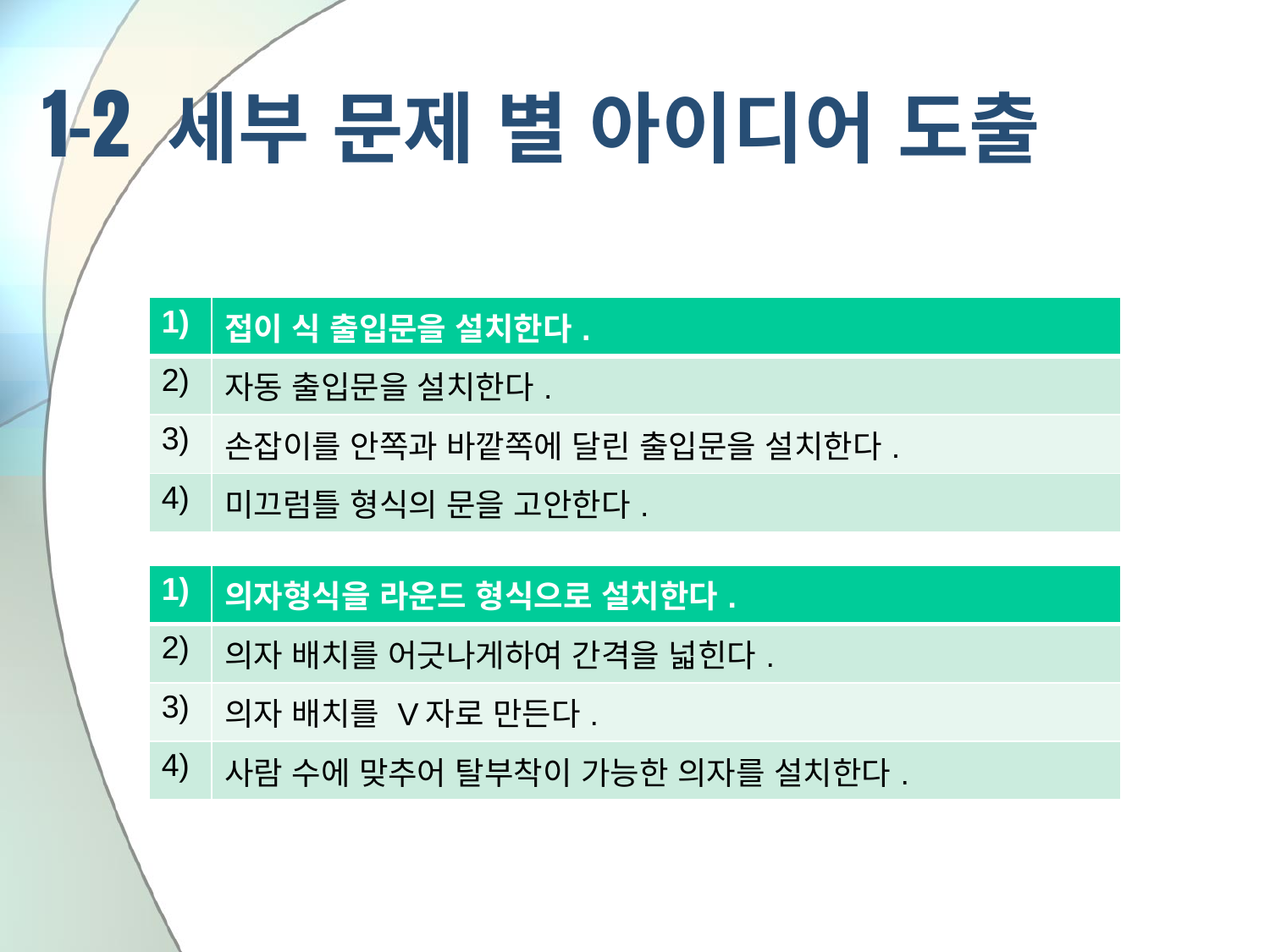

# 1-2 세부 문제 별 아이디어 도출
| 1) | 접이 식 출입문을 설치한다. |
| --- | --- |
| 2) | 자동 출입문을 설치한다. |
| 3) | 손잡이를 안쪽과 바깥쪽에 달린 출입문을 설치한다. |
| 4) | 미끄럼틀 형식의 문을 고안한다. |
| 1) | 의자형식을 라운드 형식으로 설치한다. |
| --- | --- |
| 2) | 의자 배치를 어긋나게하여 간격을 넓힌다. |
| 3) | 의자 배치를 V자로 만든다. |
| 4) | 사람 수에 맞추어 탈부착이 가능한 의자를 설치한다. |